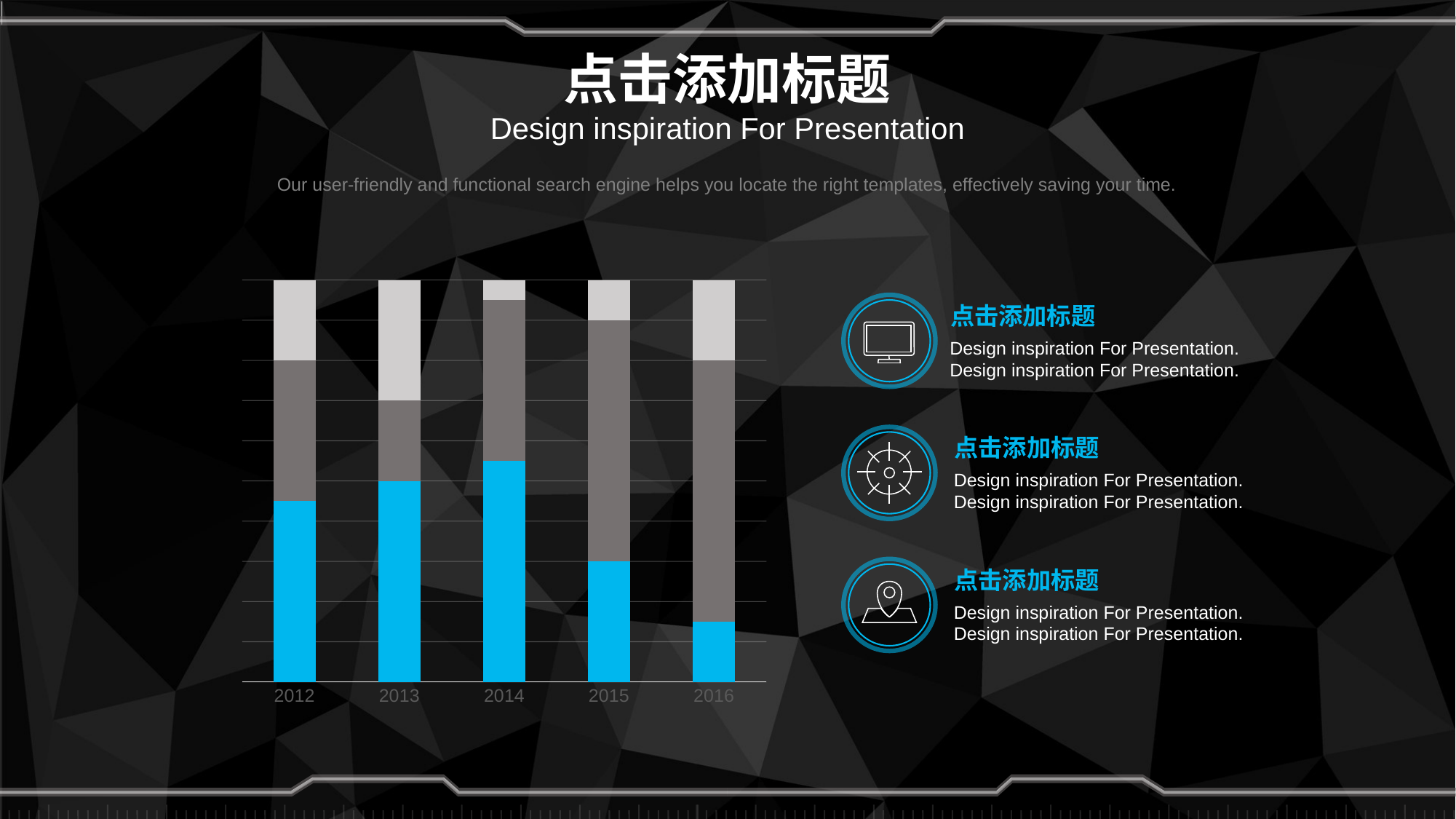

# 点击添加标题
Design inspiration For Presentation
Our user-friendly and functional search engine helps you locate the right templates, effectively saving your time.

### Chart

| Category | value 01 | value 02 | value 03 |
|---|---|---|---|
| 2012 | 45.0 | 35.0 | 20.0 |
| 2013 | 50.0 | 20.0 | 30.0 |
| 2014 | 55.0 | 40.0 | 5.0 |
| 2015 | 30.0 | 60.0 | 10.0 |
| 2016 | 15.0 | 65.0 | 20.0 |

点击添加标题
Design inspiration For Presentation.
Design inspiration For Presentation.

点击添加标题
Design inspiration For Presentation.
Design inspiration For Presentation.

点击添加标题
Design inspiration For Presentation.
Design inspiration For Presentation.